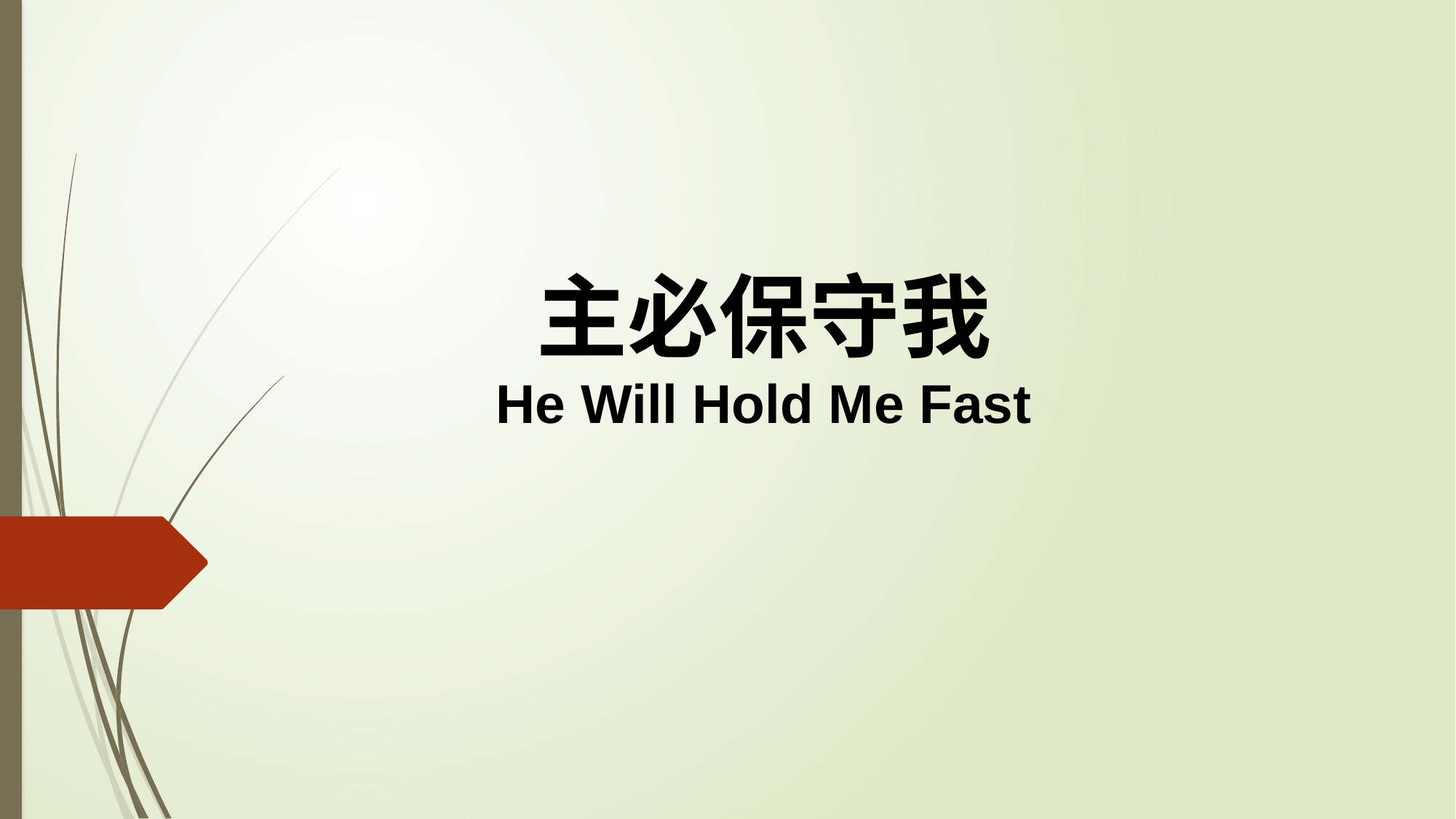

# 主必保守我 He Will Hold Me Fast